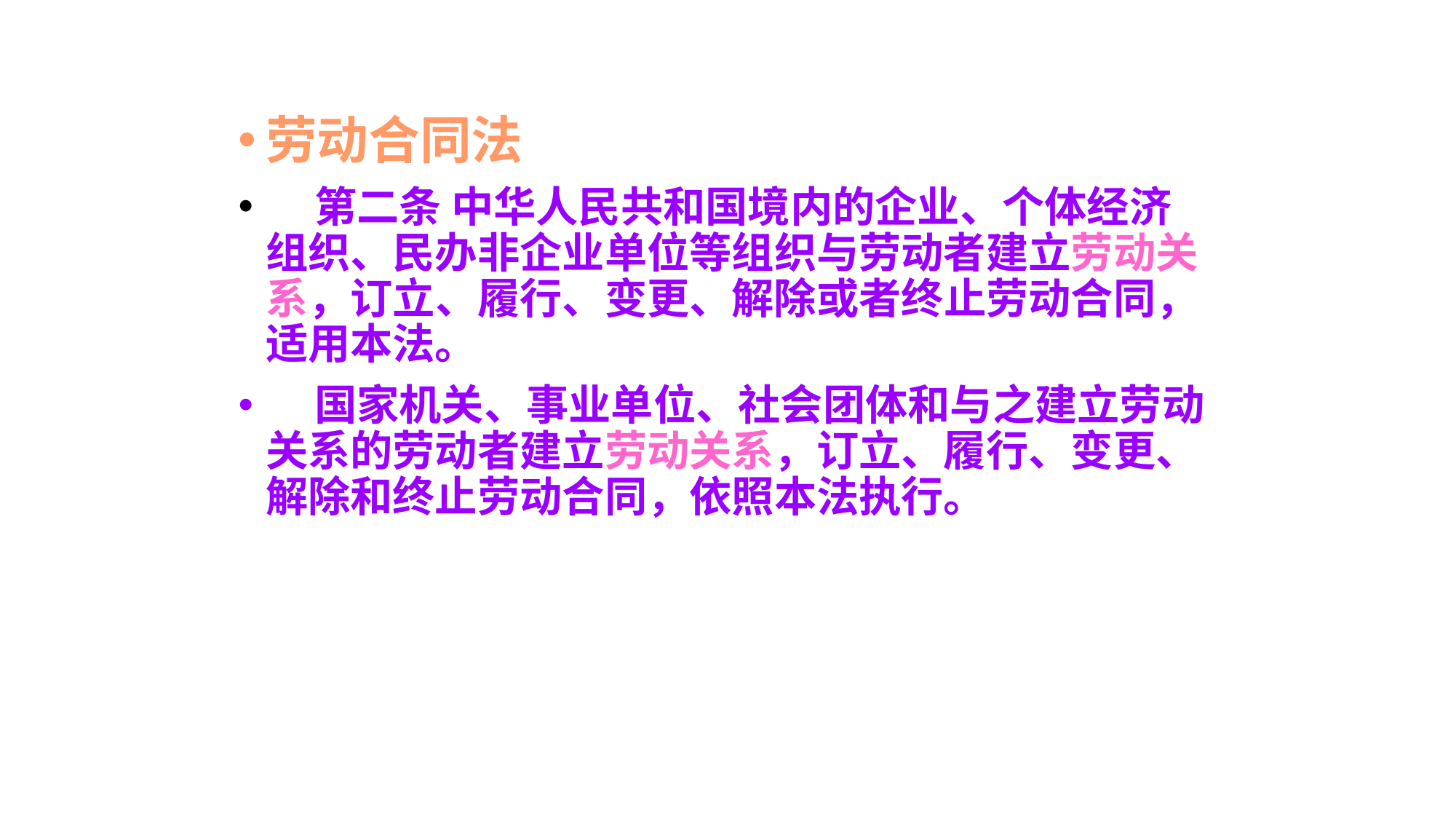

劳动合同法
    第二条 中华人民共和国境内的企业、个体经济组织、民办非企业单位等组织与劳动者建立劳动关系，订立、履行、变更、解除或者终止劳动合同，适用本法。
    国家机关、事业单位、社会团体和与之建立劳动关系的劳动者建立劳动关系，订立、履行、变更、解除和终止劳动合同，依照本法执行。